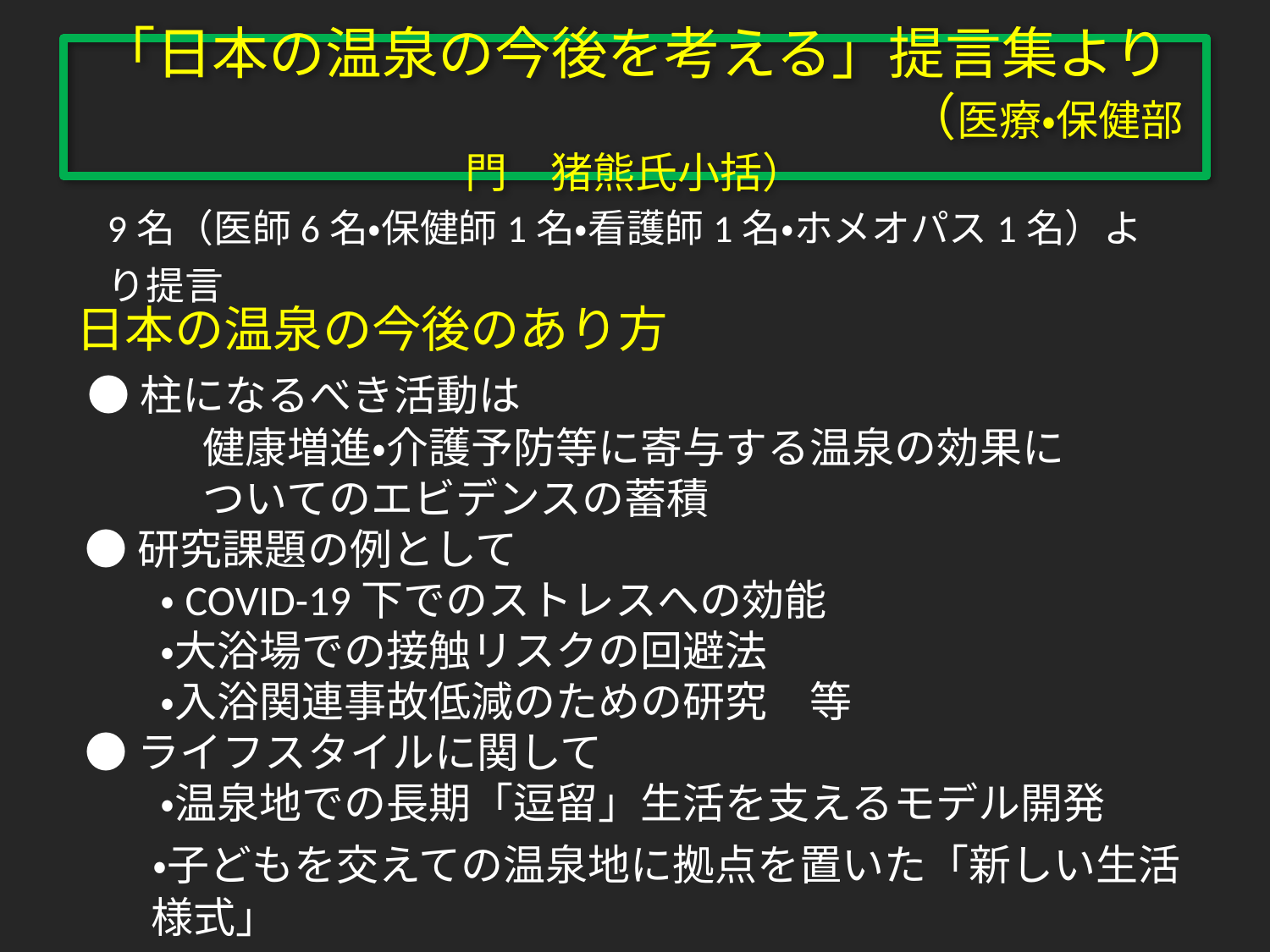

# 「日本の温泉の今後を考える」提言集より 　　　　　　　　　　　　　　　　（医療・保健部門　猪熊氏小括）
9名（医師6名・保健師1名・看護師1名・ホメオパス1名）より提言
日本の温泉の今後のあり方
 ●柱になるべき活動は
　　　健康増進・介護予防等に寄与する温泉の効果に
　　　ついてのエビデンスの蓄積
 ●研究課題の例として
　　・COVID-19下でのストレスへの効能
　　・大浴場での接触リスクの回避法
　　・入浴関連事故低減のための研究　等
 ●ライフスタイルに関して
　　・温泉地での長期「逗留」生活を支えるモデル開発
　  ・子どもを交えての温泉地に拠点を置いた「新しい生活様式」